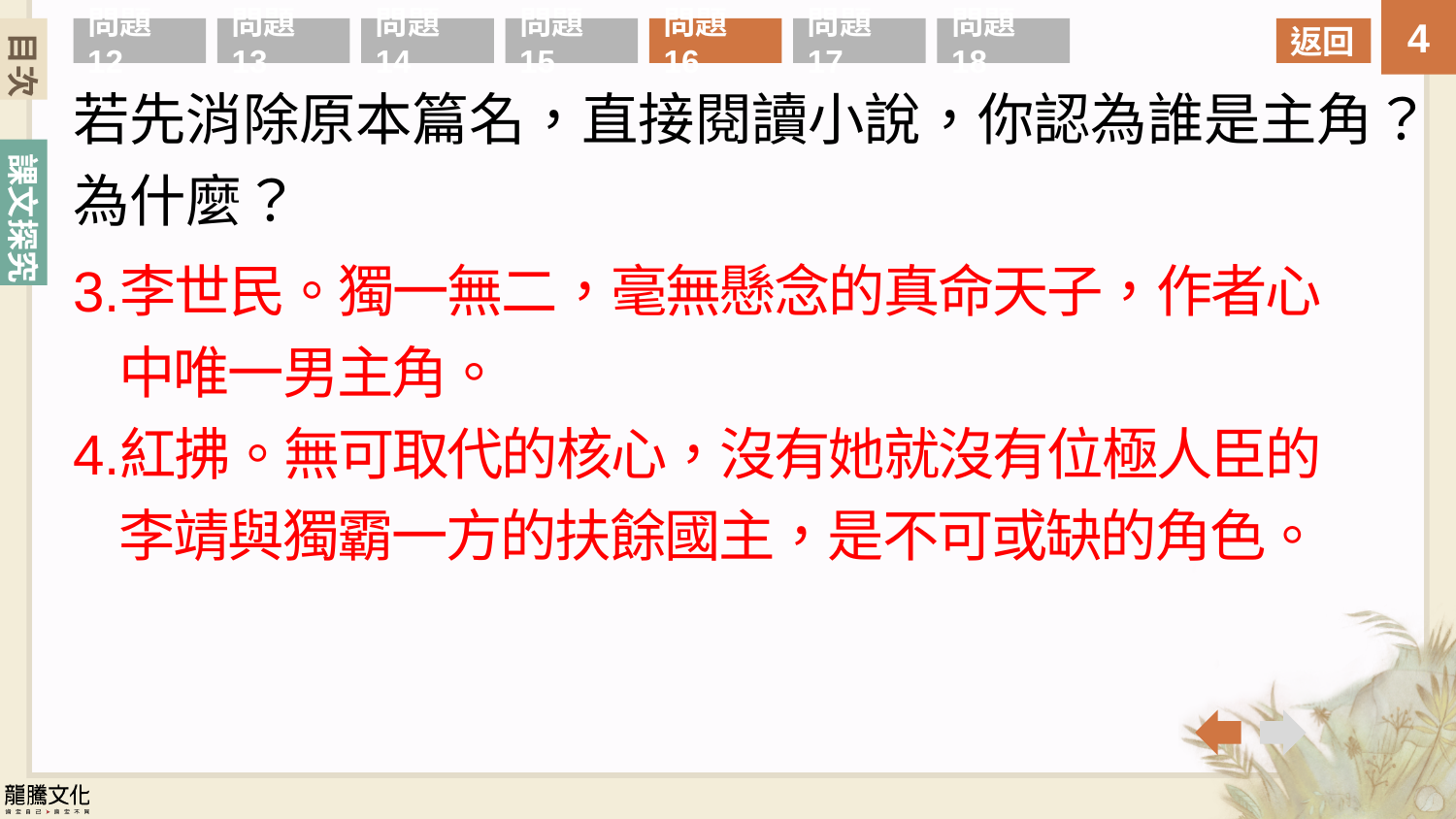

目次
問題12
問題13
問題14
問題15
問題16
問題17
問題18
返回
若先消除原本篇名，直接閱讀小說，你認為誰是主角？為什麼？
李世民。獨一無二，毫無懸念的真命天子，作者心中唯一男主角。
紅拂。無可取代的核心，沒有她就沒有位極人臣的李靖與獨霸一方的扶餘國主，是不可或缺的角色。